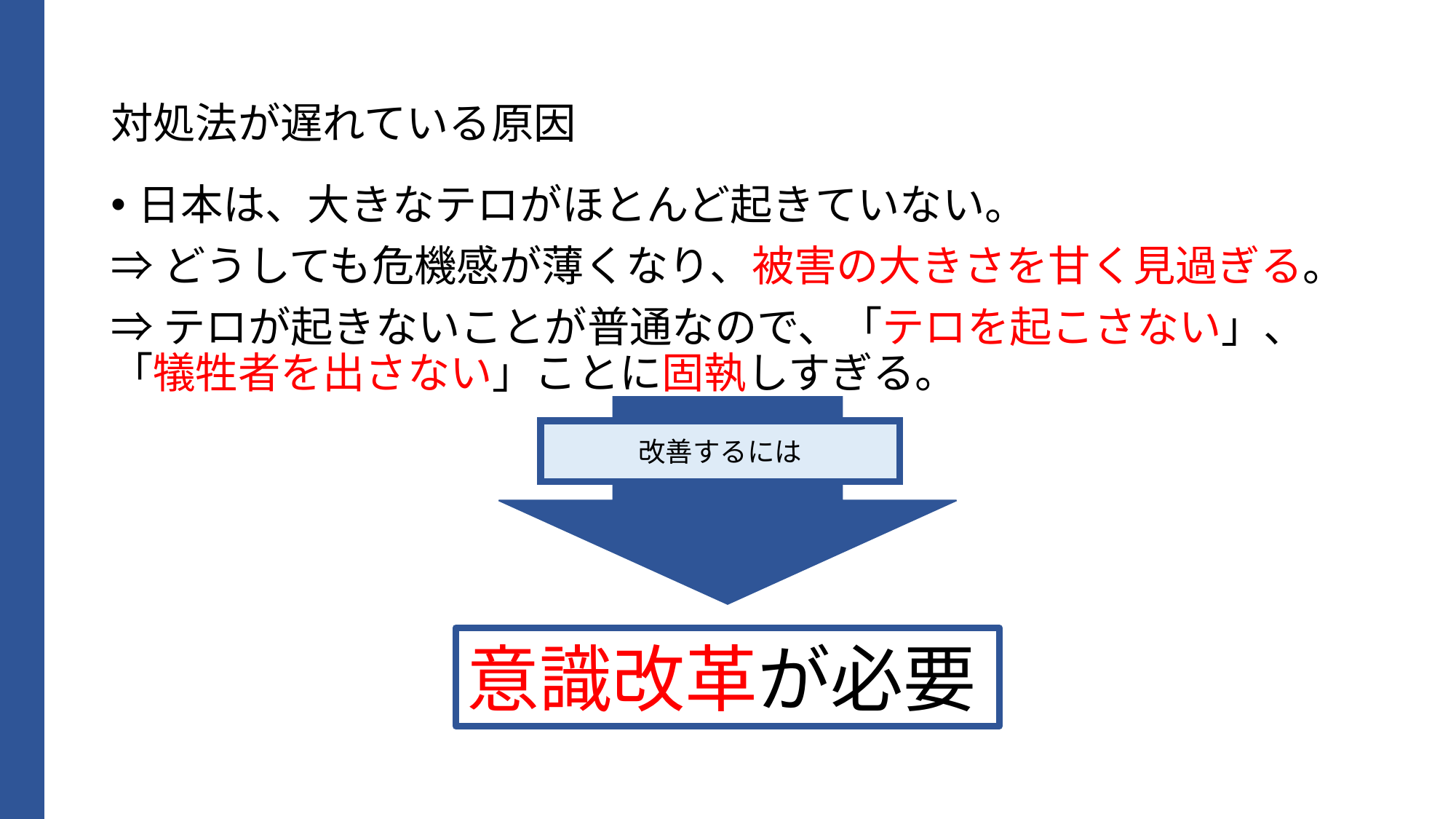

# 対処法が遅れている原因
日本は、大きなテロがほとんど起きていない。
⇒どうしても危機感が薄くなり、被害の大きさを甘く見過ぎる。
⇒テロが起きないことが普通なので、「テロを起こさない」、「犠牲者を出さない」ことに固執しすぎる。

改善するには
意識改革が必要